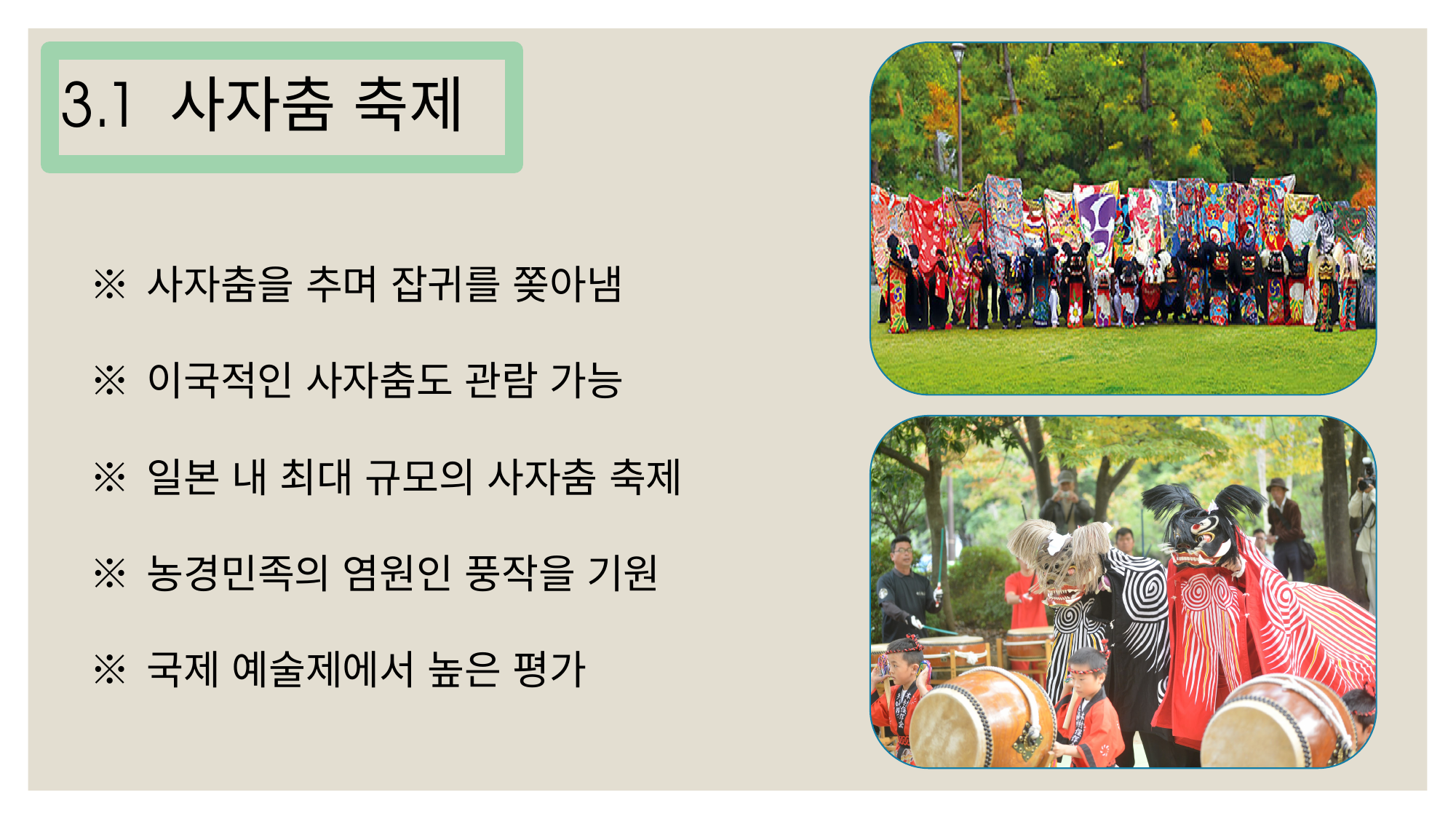

3.1 사자춤 축제
※ 사자춤을 추며 잡귀를 쫒아냄
※ 이국적인 사자춤도 관람 가능

※ 일본 내 최대 규모의 사자춤 축제
※ 농경민족의 염원인 풍작을 기원
※ 국제 예술제에서 높은 평가